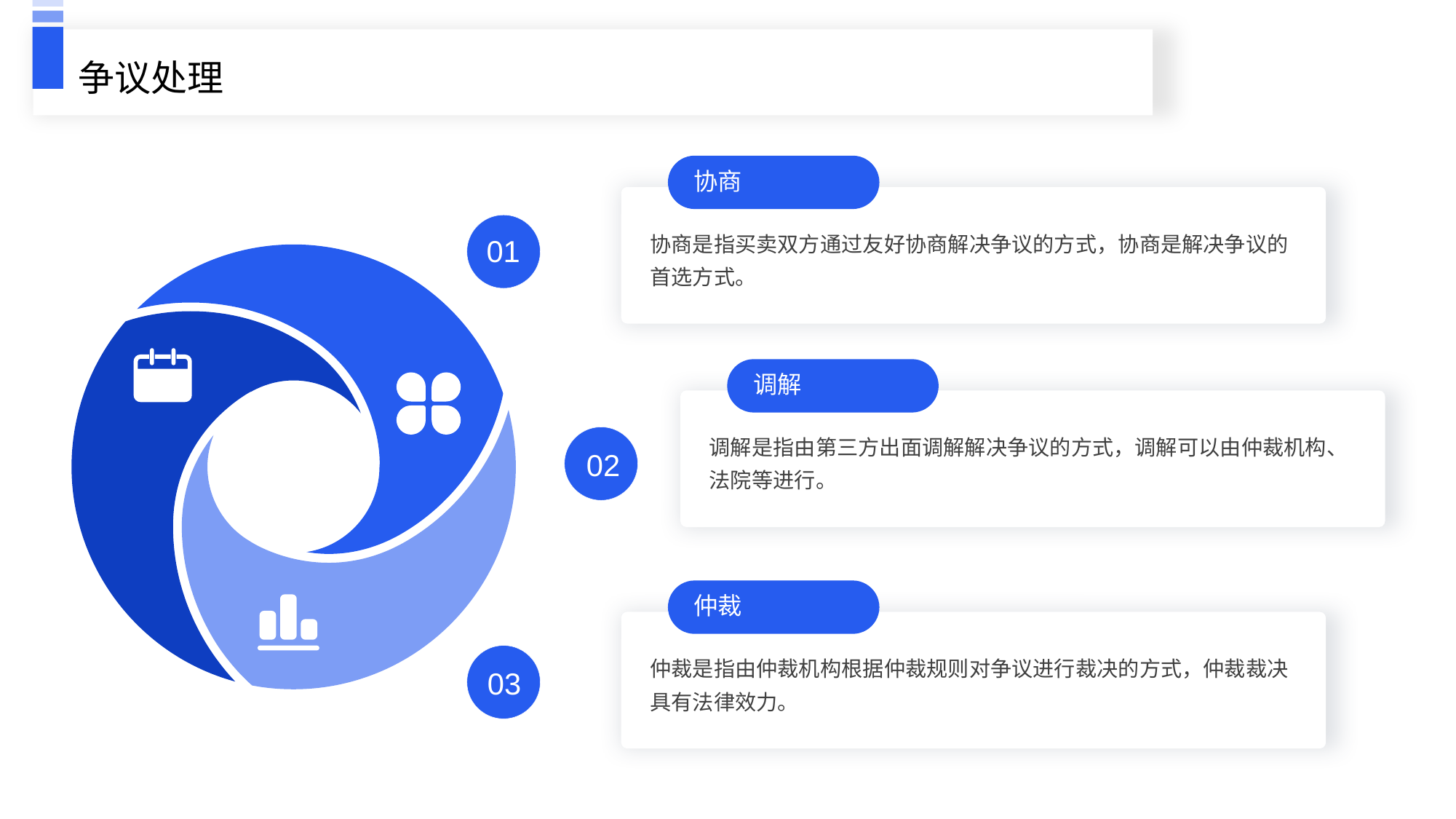

争议处理

协商

协商是指买卖双方通过友好协商解决争议的方式，协商是解决争议的首选方式。
01

调解

调解是指由第三方出面调解解决争议的方式，调解可以由仲裁机构、法院等进行。
02

仲裁

仲裁是指由仲裁机构根据仲裁规则对争议进行裁决的方式，仲裁裁决具有法律效力。
03